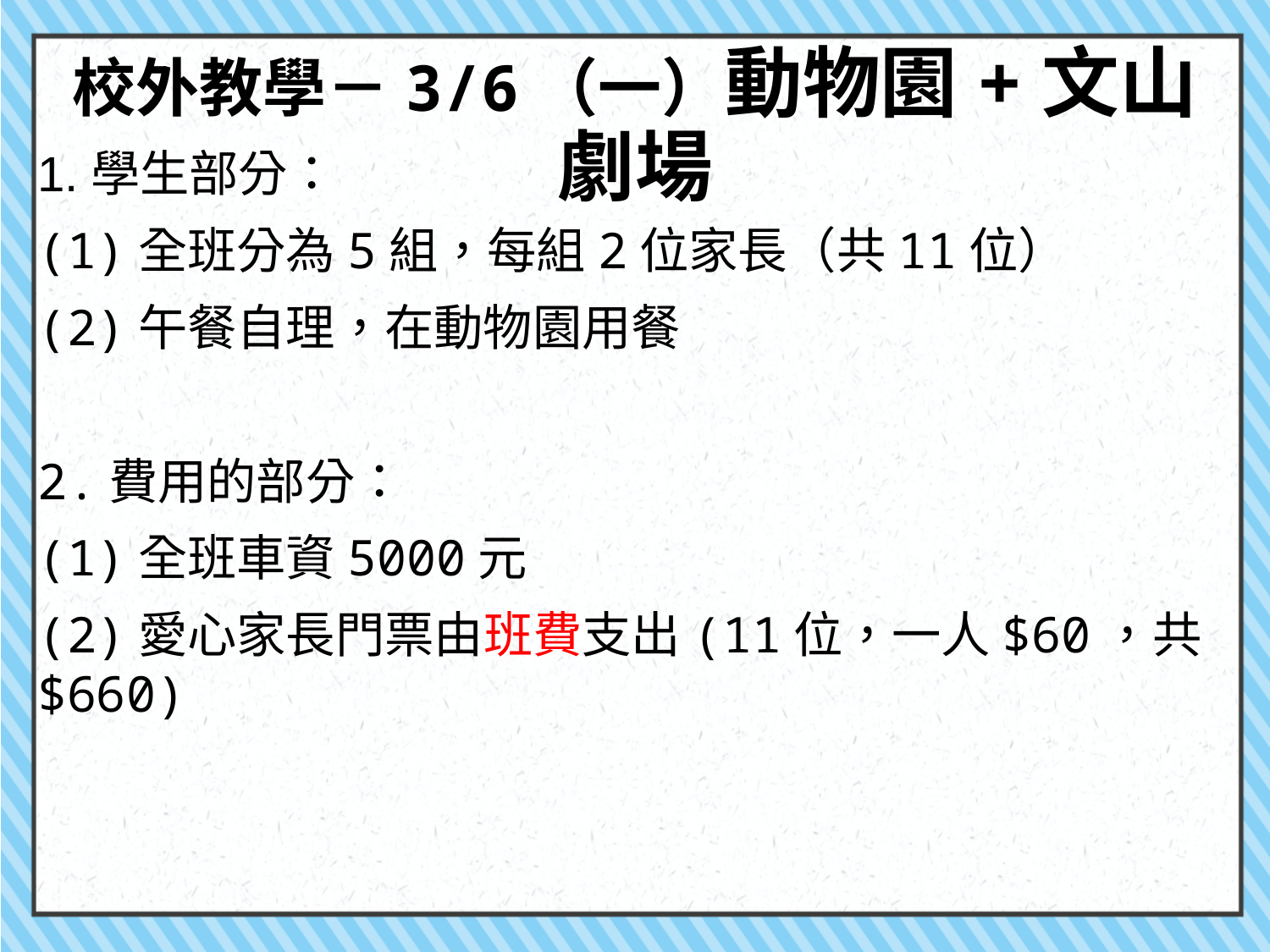

# 校外教學－3/6（一）動物園+文山劇場
1.學生部分：
(1)全班分為5組，每組2位家長（共11位）
(2)午餐自理，在動物園用餐

2.費用的部分：
(1)全班車資5000元
(2)愛心家長門票由班費支出(11位，一人$60，共$660)